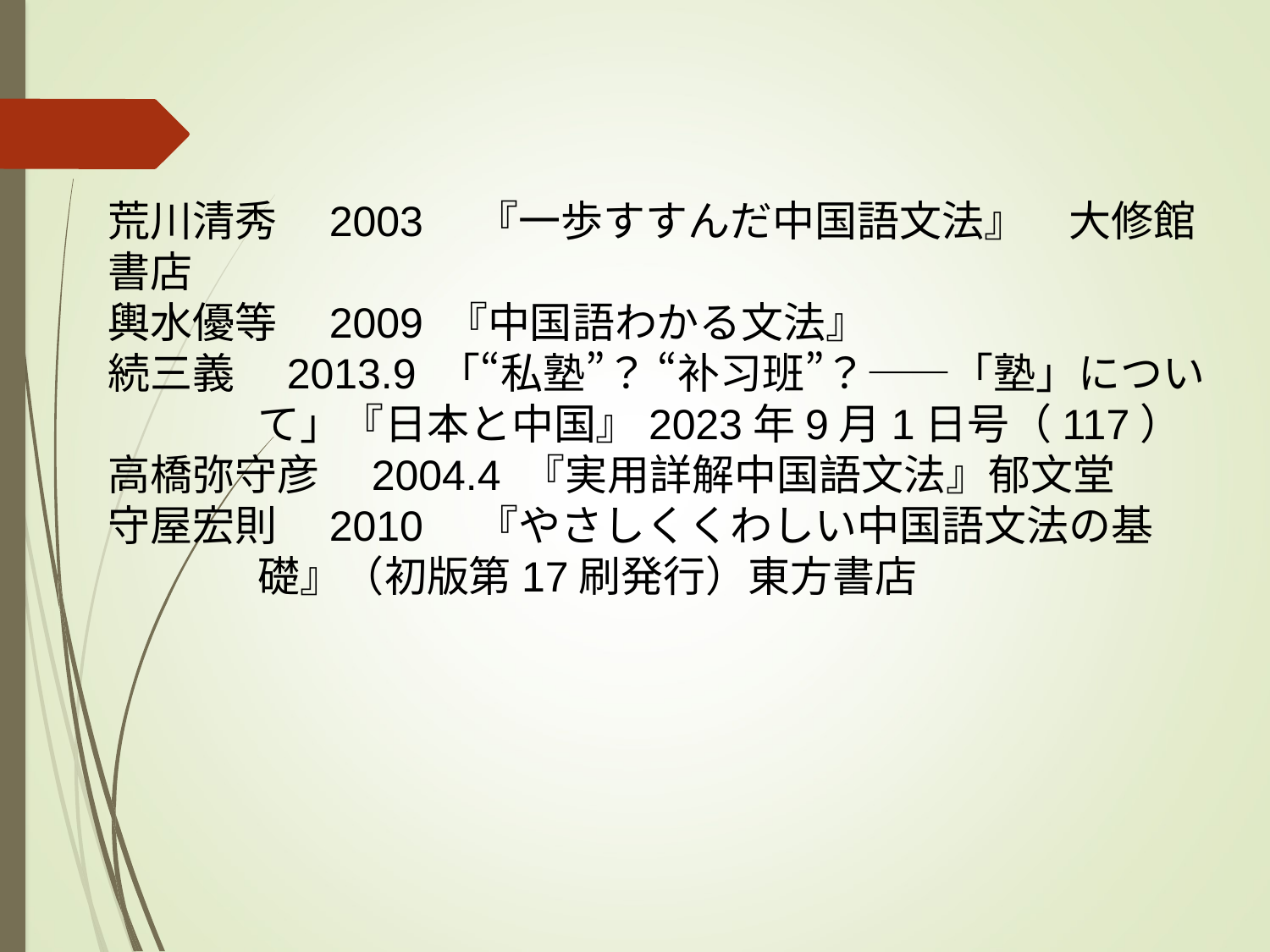

荒川清秀　2003　『一歩すすんだ中国語文法』　大修館書店
輿水優等　2009 『中国語わかる文法』
続三義　2013.9 「“私塾”？ “补习班”？――「塾」について」『日本と中国』2023年9月1日号（117）
高橋弥守彦　2004.4 『実用詳解中国語文法』郁文堂
守屋宏則　2010　『やさしくくわしい中国語文法の基礎』（初版第17刷発行）東方書店